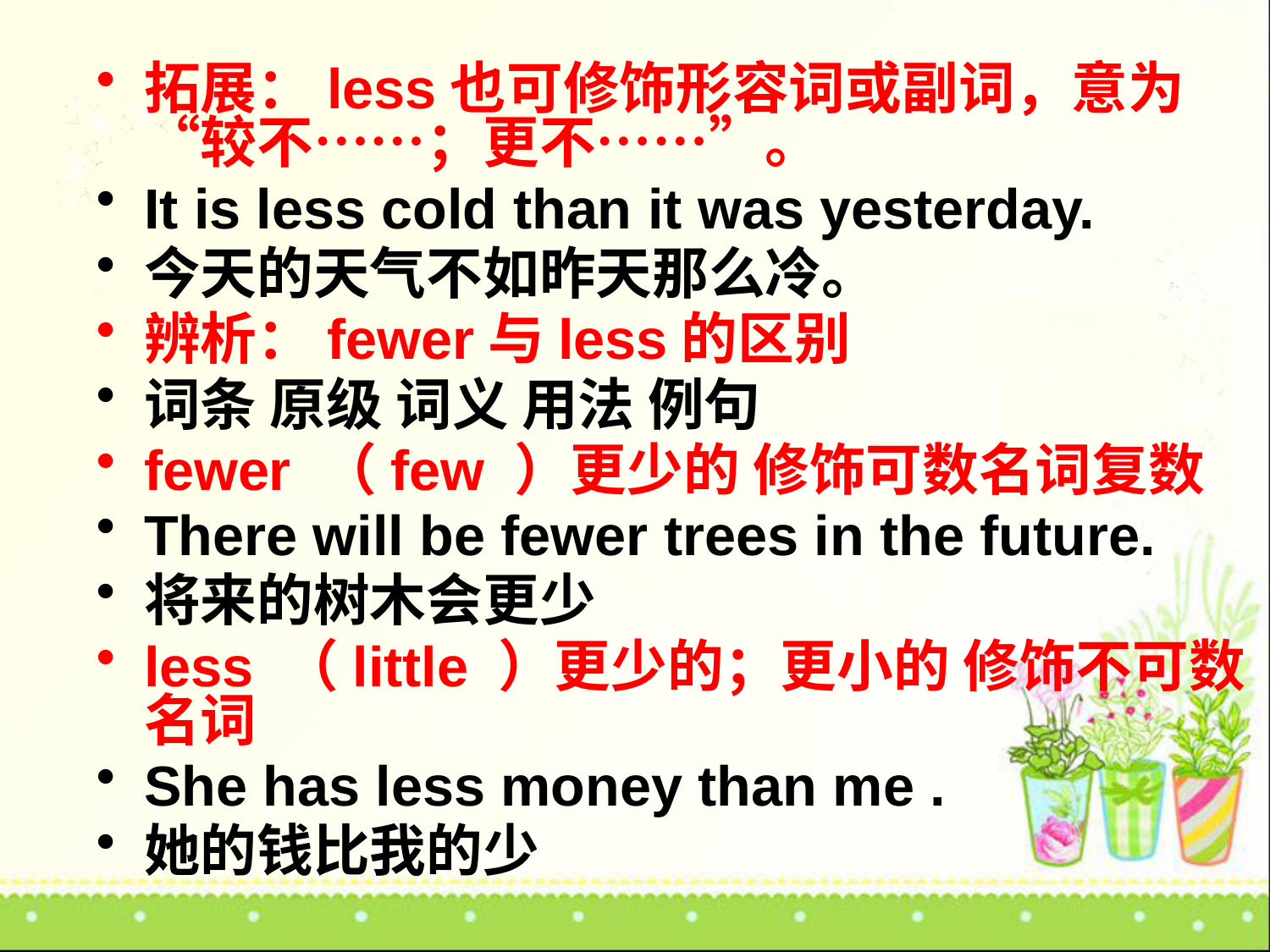

拓展：less也可修饰形容词或副词，意为“较不……；更不……”。
It is less cold than it was yesterday.
今天的天气不如昨天那么冷。
辨析：fewer与less的区别
词条 原级 词义 用法 例句
fewer （few ）更少的 修饰可数名词复数
There will be fewer trees in the future.
将来的树木会更少
less （little ）更少的；更小的 修饰不可数名词
She has less money than me .
她的钱比我的少